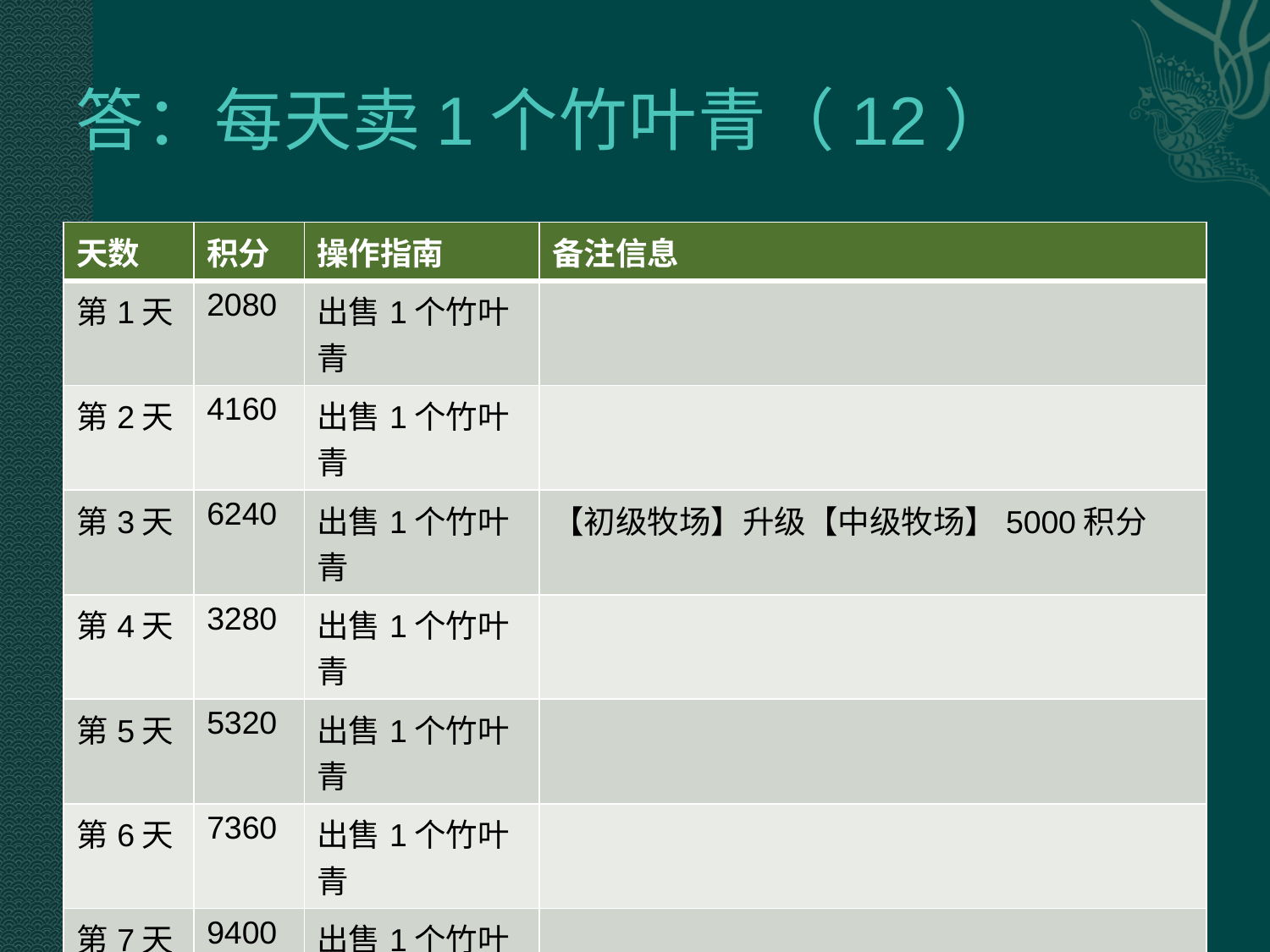

# 答：每天卖1个竹叶青（12）
| 天数 | 积分 | 操作指南 | 备注信息 |
| --- | --- | --- | --- |
| 第1天 | 2080 | 出售1个竹叶青 |  |
| 第2天 | 4160 | 出售1个竹叶青 |  |
| 第3天 | 6240 | 出售1个竹叶青 | 【初级牧场】升级【中级牧场】5000积分 |
| 第4天 | 3280 | 出售1个竹叶青 |  |
| 第5天 | 5320 | 出售1个竹叶青 |  |
| 第6天 | 7360 | 出售1个竹叶青 |  |
| 第7天 | 9400 | 出售1个竹叶青 |  |
| 第8天 | 11440 | 出售1个竹叶青 |  |
| 第9天 | 13480 | 出售1个竹叶青 |  |
| 第10天 | 15520 | 出售1个竹叶青 | 【中级牧场】升级【高级牧场】14000积分 |
| 第11天 | 3560 | 出售1个竹叶青 |  |
| 第12天 | 5600 | 出售1个竹叶青 | 【高级牧场】升级【专精牧场】5000积分 |